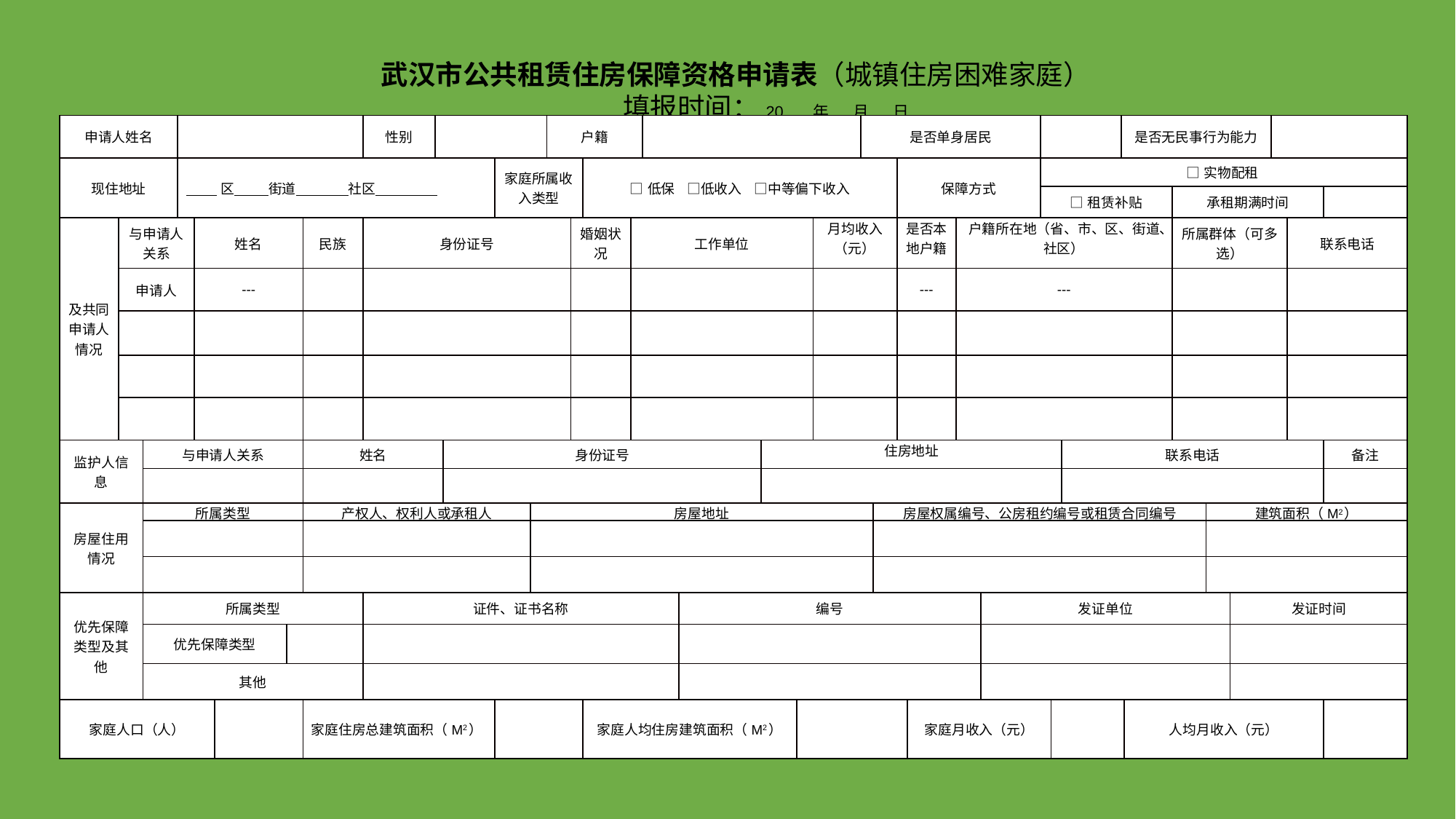

武汉市公共租赁住房保障资格申请表（城镇住房困难家庭）填报时间：20      年       月       日
| 申请人姓名 |  |  |  |  |  |  |  | 性别 |  |  |  |  | 户籍 |  |  |  |  |  |  |  |  | 是否单身居民 |  |  |  |  |  |  |  |  | 是否无民事行为能力 |  |  |  |  |  |  |  |
| --- | --- | --- | --- | --- | --- | --- | --- | --- | --- | --- | --- | --- | --- | --- | --- | --- | --- | --- | --- | --- | --- | --- | --- | --- | --- | --- | --- | --- | --- | --- | --- | --- | --- | --- | --- | --- | --- | --- |
| 现住地址 |  |  | 区 街道 社区 |  |  |  |  |  |  |  | 家庭所属收入类型 |  |  |  | □低保 □低收入 □中等偏下收入 |  |  |  |  |  |  |  |  | 保障方式 |  |  |  | □实物配租 |  |  |  |  |  |  |  |  |  |  |
|  |  |  |  |  |  |  |  |  |  |  |  |  |  |  |  |  |  |  |  |  |  |  |  |  |  |  |  | □租赁补贴 |  |  |  |  | 承租期满时间 |  |  |  |  |  |
| 及共同申请人情况 | 与申请人关系 |  |  | 姓名 |  |  | 民族 | 身份证号 |  |  |  |  |  | 婚姻状况 |  | 工作单位 |  |  |  |  | 月均收入（元） |  |  | 是否本地户籍 |  | 户籍所在地（省、市、区、街道、社区） |  |  |  |  |  |  | 所属群体（可多选） |  |  |  | 联系电话 |  |
|  | 申请人 |  |  | --- |  |  |  |  |  |  |  |  |  |  |  |  |  |  |  |  |  |  |  | --- |  | --- |  |  |  |  |  |  |  |  |  |  |  |  |
|  |  |  |  |  |  |  |  |  |  |  |  |  |  |  |  |  |  |  |  |  |  |  |  |  |  |  |  |  |  |  |  |  |  |  |  |  |  |  |
|  |  |  |  |  |  |  |  |  |  |  |  |  |  |  |  |  |  |  |  |  |  |  |  |  |  |  |  |  |  |  |  |  |  |  |  |  |  |  |
|  |  |  |  |  |  |  |  |  |  |  |  |  |  |  |  |  |  |  |  |  |  |  |  |  |  |  |  |  |  |  |  |  |  |  |  |  |  |  |
| 监护人信息 |  | 与申请人关系 |  |  |  |  | 姓名 |  |  | 身份证号 |  |  |  |  |  |  |  |  | 住房地址 |  |  |  |  |  |  |  |  |  |  | 联系电话 |  |  |  |  |  |  |  | 备注 |
|  |  |  |  |  |  |  |  |  |  |  |  |  |  |  |  |  |  |  |  |  |  |  |  |  |  |  |  |  |  |  |  |  |  |  |  |  |  |  |
| 房屋住用情况 |  | 所属类型 |  |  |  |  | 产权人、权利人或承租人 |  |  |  |  | 房屋地址 |  |  |  |  |  |  |  |  |  |  | 房屋权属编号、公房租约编号或租赁合同编号 |  |  |  |  |  |  |  |  |  |  | 建筑面积（M2） |  |  |  |  |
|  |  |  |  |  |  |  |  |  |  |  |  |  |  |  |  |  |  |  |  |  |  |  |  |  |  |  |  |  |  |  |  |  |  |  |  |  |  |  |
|  |  |  |  |  |  |  |  |  |  |  |  |  |  |  |  |  |  |  |  |  |  |  |  |  |  |  |  |  |  |  |  |  |  |  |  |  |  |  |
| 优先保障类型及其他 |  | 所属类型 |  |  |  |  |  | 证件、证书名称 |  |  |  |  |  |  |  |  |  | 编号 |  |  |  |  |  |  |  |  | 发证单位 |  |  |  |  |  |  |  | 发证时间 |  |  |  |
|  |  | 优先保障类型 |  |  |  |  |  |  |  |  |  |  |  |  |  |  |  |  |  |  |  |  |  |  |  |  |  |  |  |  |  |  |  |  |  |  |  |  |
|  |  | 其他 |  |  |  |  |  |  |  |  |  |  |  |  |  |  |  |  |  |  |  |  |  |  |  |  |  |  |  |  |  |  |  |  |  |  |  |  |
| 家庭人口（人） |  |  |  |  |  |  | 家庭住房总建筑面积（M2） |  |  |  |  |  |  |  | 家庭人均住房建筑面积（M2） |  |  |  |  |  |  |  |  |  | 家庭月收入（元） |  |  |  |  |  |  | 人均月收入（元） |  |  |  |  |  |  |